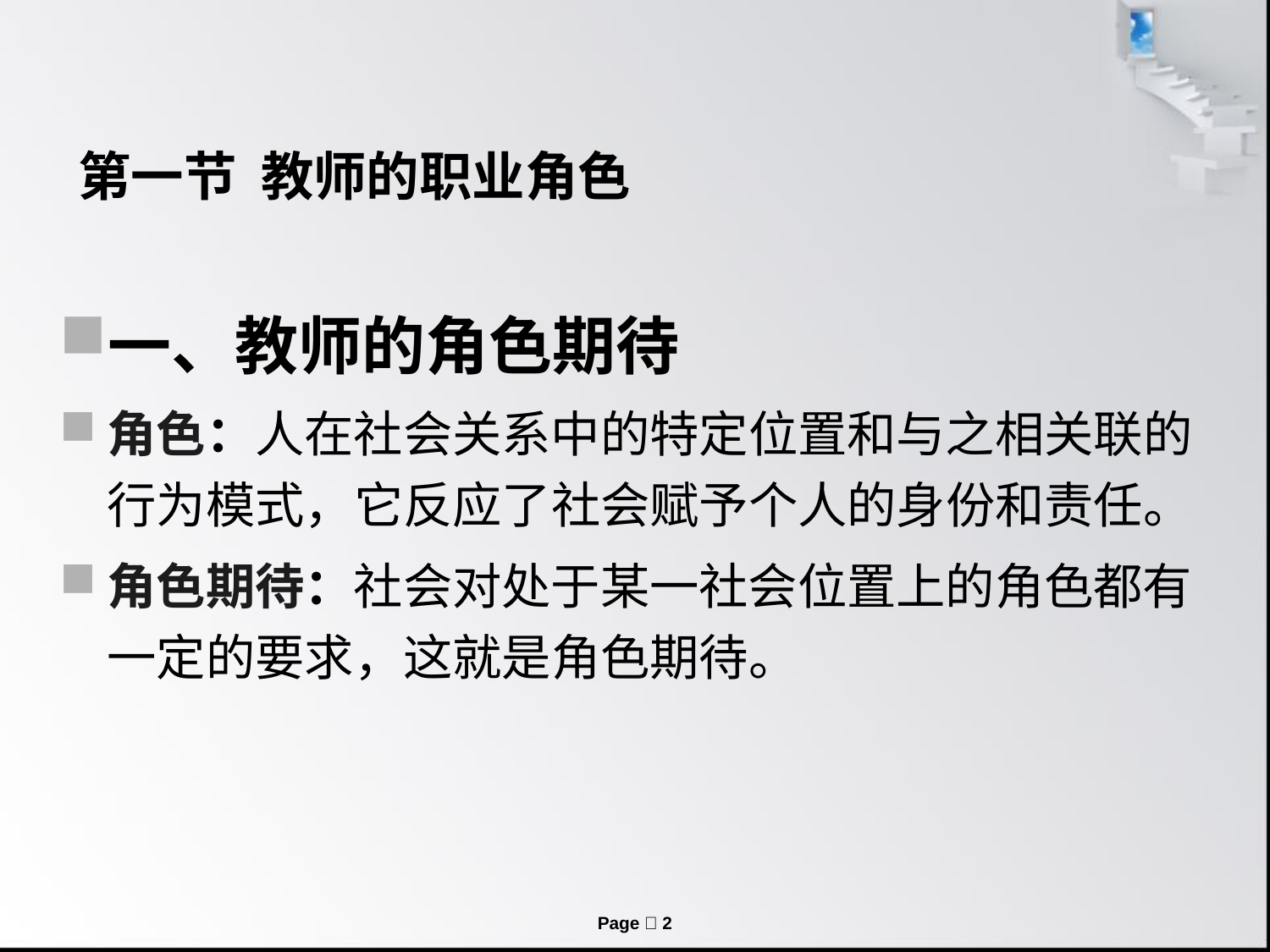

# 第一节  教师的职业角色
一、教师的角色期待
角色：人在社会关系中的特定位置和与之相关联的行为模式，它反应了社会赋予个人的身份和责任。
角色期待：社会对处于某一社会位置上的角色都有一定的要求，这就是角色期待。